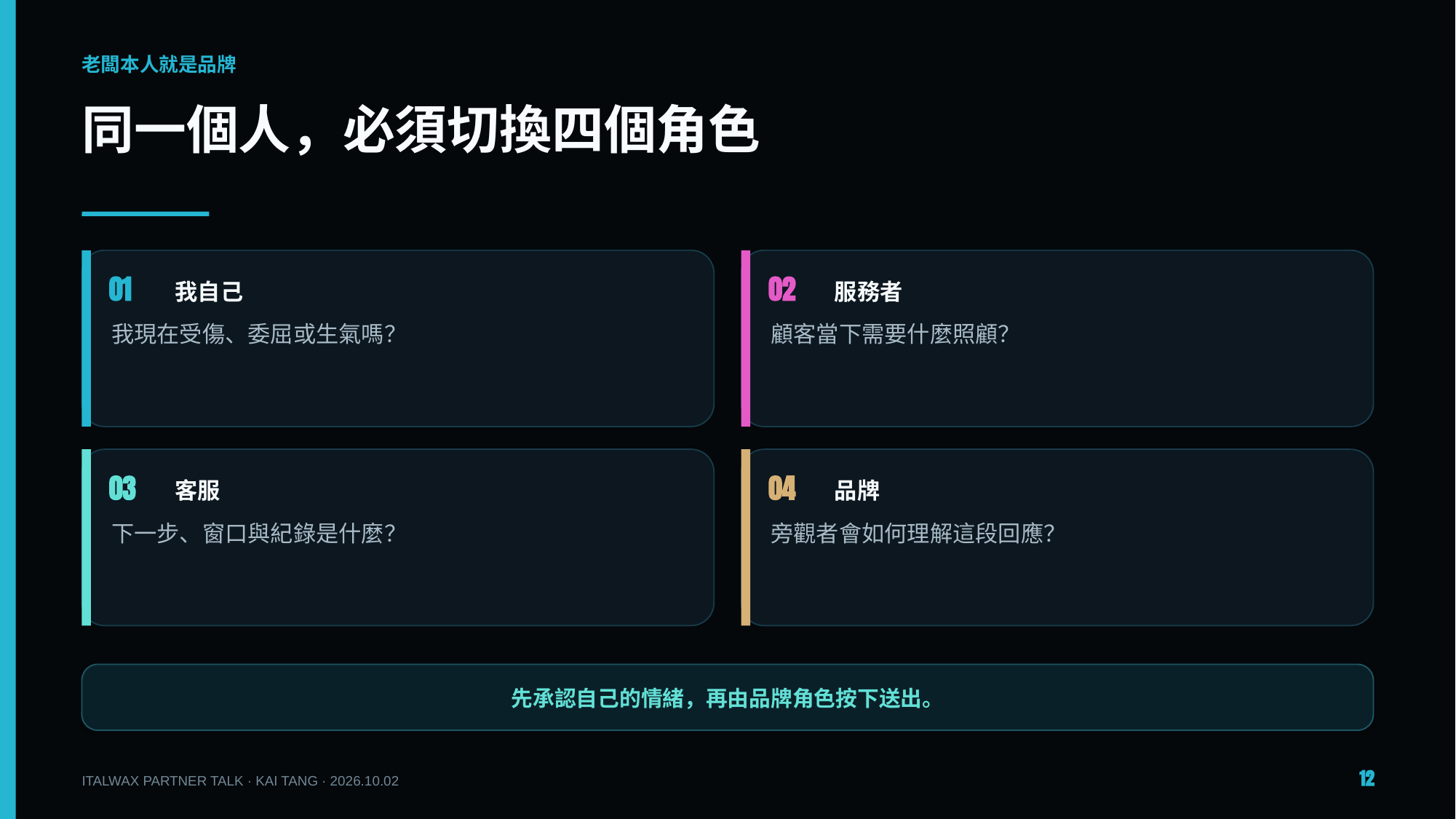

老闆本人就是品牌
同一個人，必須切換四個角色

01
我自己
02
服務者
我現在受傷、委屈或生氣嗎？
顧客當下需要什麼照顧？

03
客服
04
品牌
下一步、窗口與紀錄是什麼？
旁觀者會如何理解這段回應？

先承認自己的情緒，再由品牌角色按下送出。
12
ITALWAX PARTNER TALK · KAI TANG · 2026.10.02